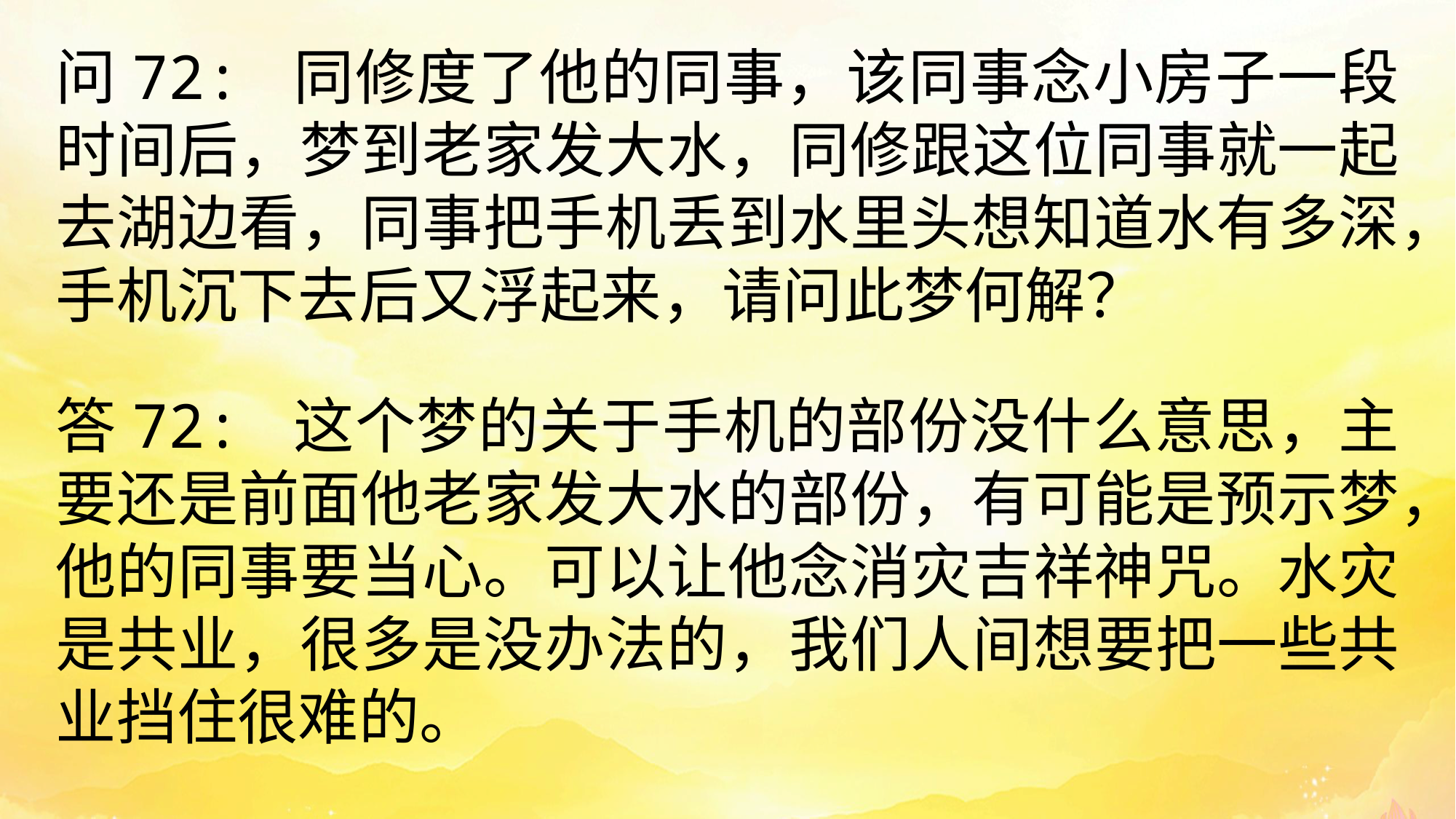

问72: 同修度了他的同事，该同事念小房子一段时间后，梦到老家发大水，同修跟这位同事就一起去湖边看，同事把手机丢到水里头想知道水有多深，手机沉下去后又浮起来，请问此梦何解？
答72: 这个梦的关于手机的部份没什么意思，主要还是前面他老家发大水的部份，有可能是预示梦，他的同事要当心。可以让他念消灾吉祥神咒。水灾是共业，很多是没办法的，我们人间想要把一些共业挡住很难的。